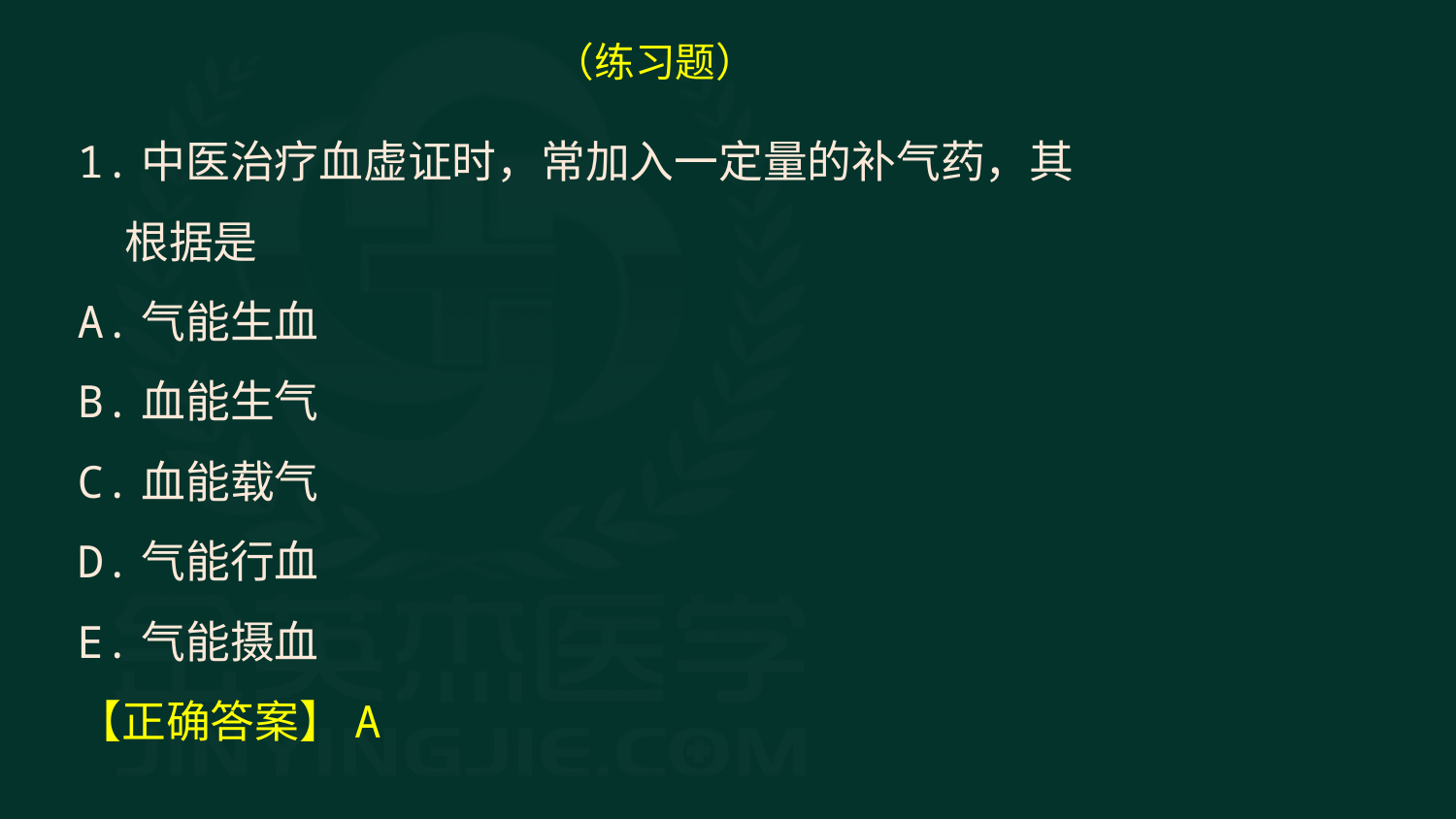

（练习题）
1.中医治疗血虚证时，常加入一定量的补气药，其根据是
A.气能生血
B.血能生气
C.血能载气
D.气能行血
E.气能摄血
【正确答案】A